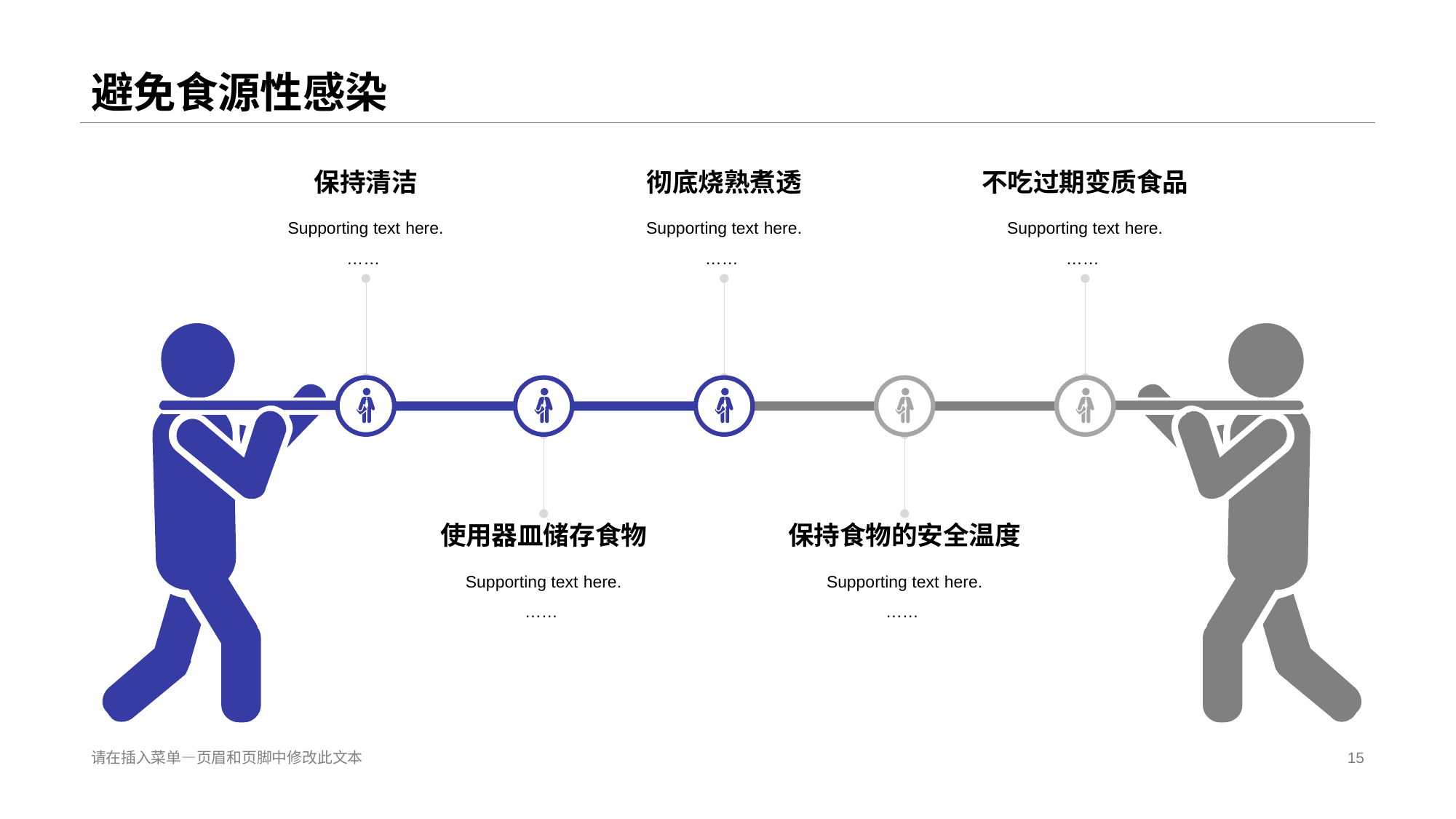

# 避免食源性感染
保持清洁
Supporting text  here.
……

彻底烧熟煮透
Supporting text  here.
……

不吃过期变质食品
Supporting text  here.
……

使用器皿储存食物
Supporting text  here.
……

保持食物的安全温度
Supporting text  here.
……

请在插入菜单—页眉和页脚中修改此文本
15